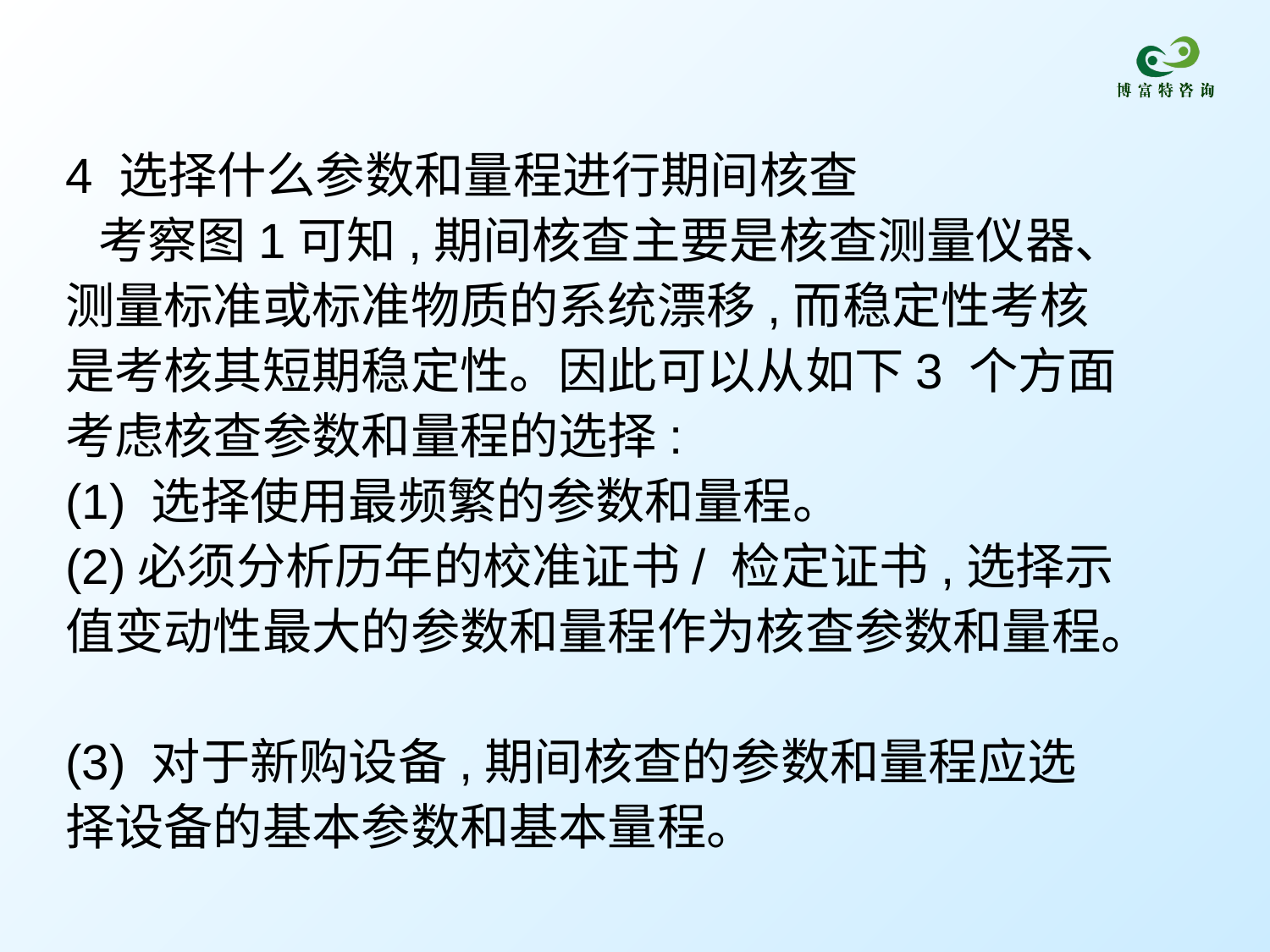

4 选择什么参数和量程进行期间核查
   考察图1可知,期间核查主要是核查测量仪器、测量标准或标准物质的系统漂移,而稳定性考核是考核其短期稳定性。因此可以从如下3 个方面考虑核查参数和量程的选择:
(1) 选择使用最频繁的参数和量程。
(2)必须分析历年的校准证书/ 检定证书,选择示
值变动性最大的参数和量程作为核查参数和量程。
(3) 对于新购设备,期间核查的参数和量程应选择设备的基本参数和基本量程。